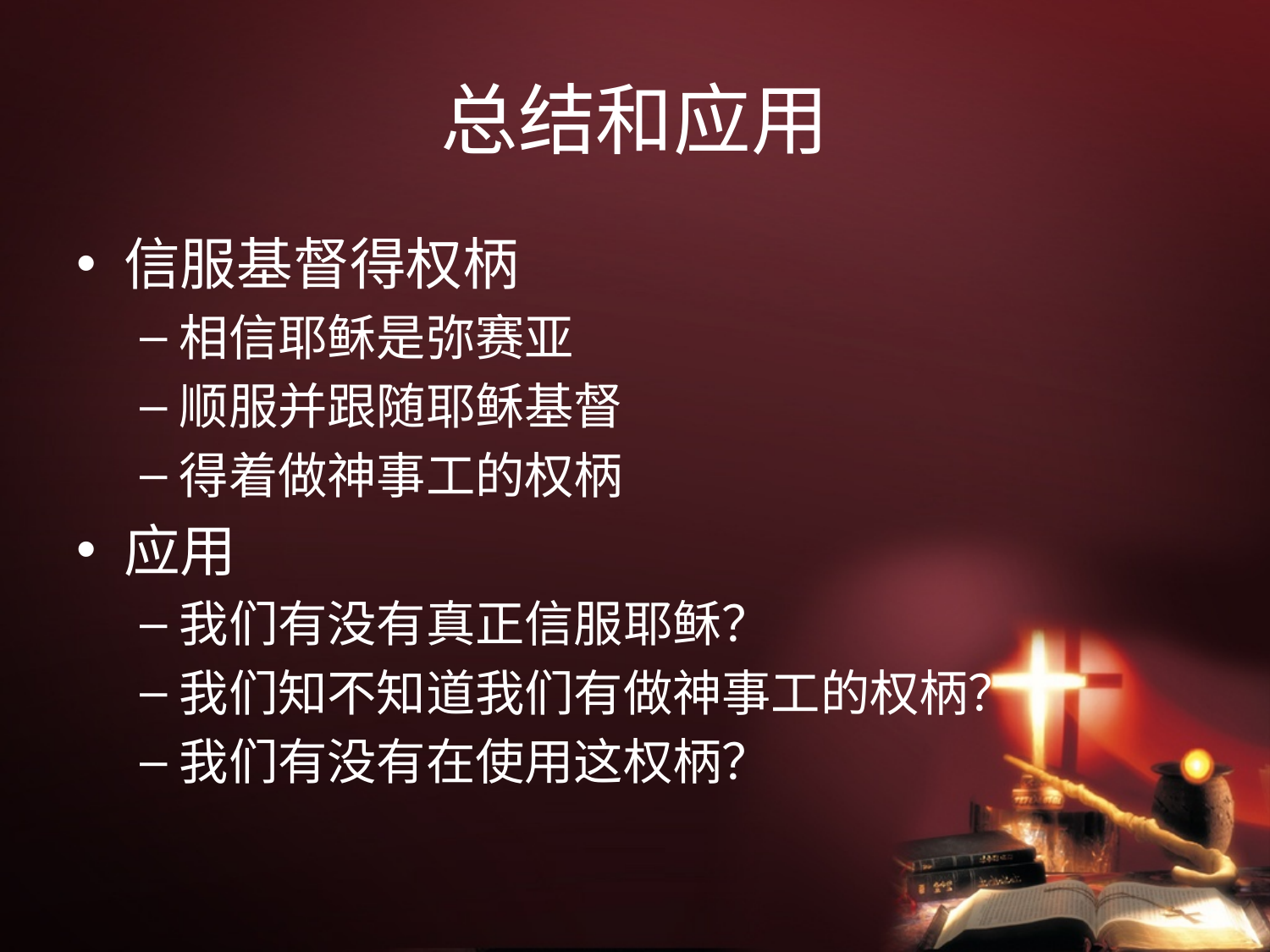

# 总结和应用
信服基督得权柄
相信耶稣是弥赛亚
顺服并跟随耶稣基督
得着做神事工的权柄
应用
我们有没有真正信服耶稣？
我们知不知道我们有做神事工的权柄？
我们有没有在使用这权柄？